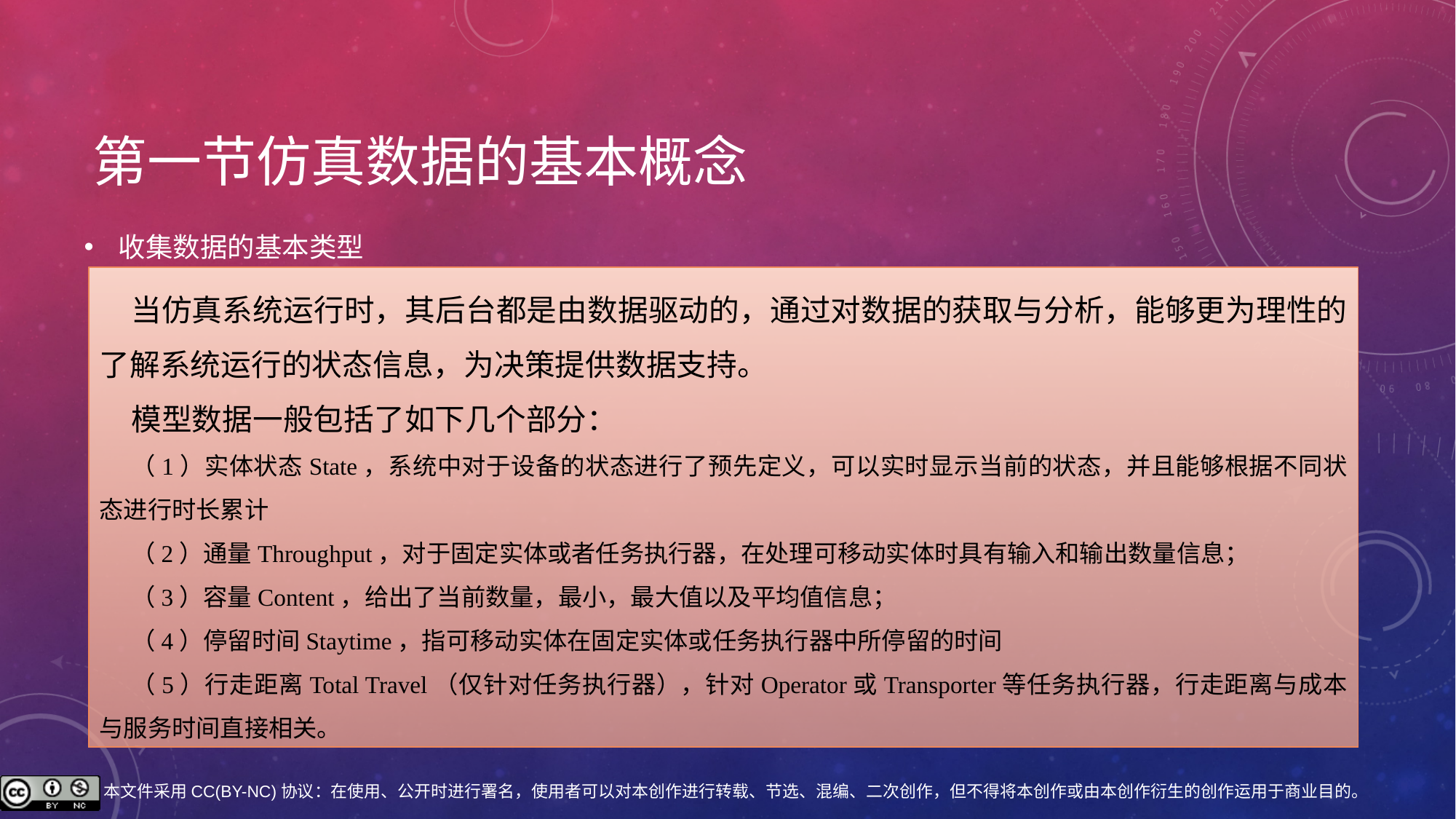

# 第一节仿真数据的基本概念
收集数据的基本类型
当仿真系统运行时，其后台都是由数据驱动的，通过对数据的获取与分析，能够更为理性的了解系统运行的状态信息，为决策提供数据支持。
模型数据一般包括了如下几个部分：
（1）实体状态State，系统中对于设备的状态进行了预先定义，可以实时显示当前的状态，并且能够根据不同状态进行时长累计
（2）通量Throughput，对于固定实体或者任务执行器，在处理可移动实体时具有输入和输出数量信息；
（3）容量Content，给出了当前数量，最小，最大值以及平均值信息；
（4）停留时间Staytime，指可移动实体在固定实体或任务执行器中所停留的时间
（5）行走距离Total Travel（仅针对任务执行器），针对Operator或Transporter等任务执行器，行走距离与成本与服务时间直接相关。